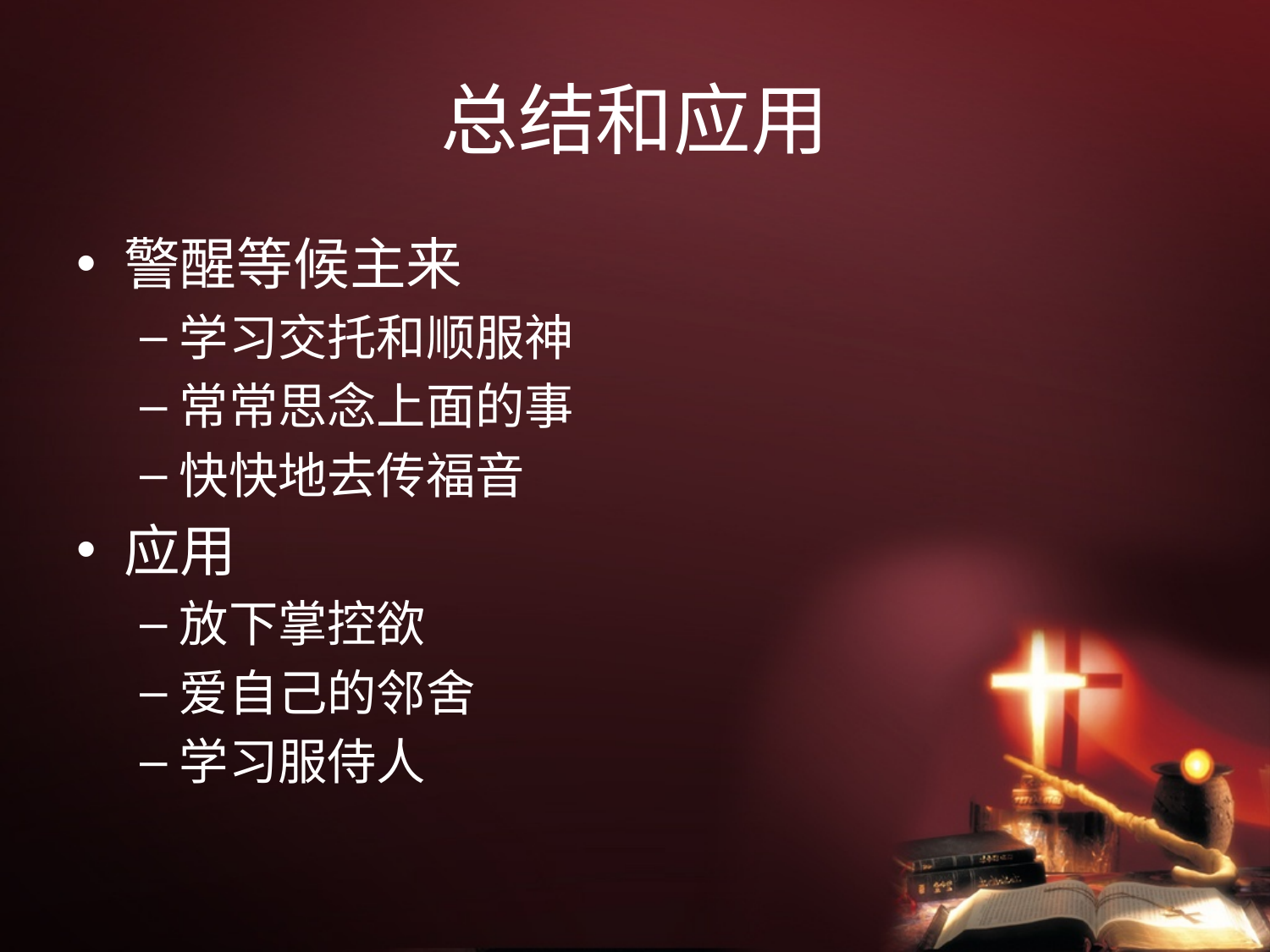

# 总结和应用
警醒等候主来
学习交托和顺服神
常常思念上面的事
快快地去传福音
应用
放下掌控欲
爱自己的邻舍
学习服侍人